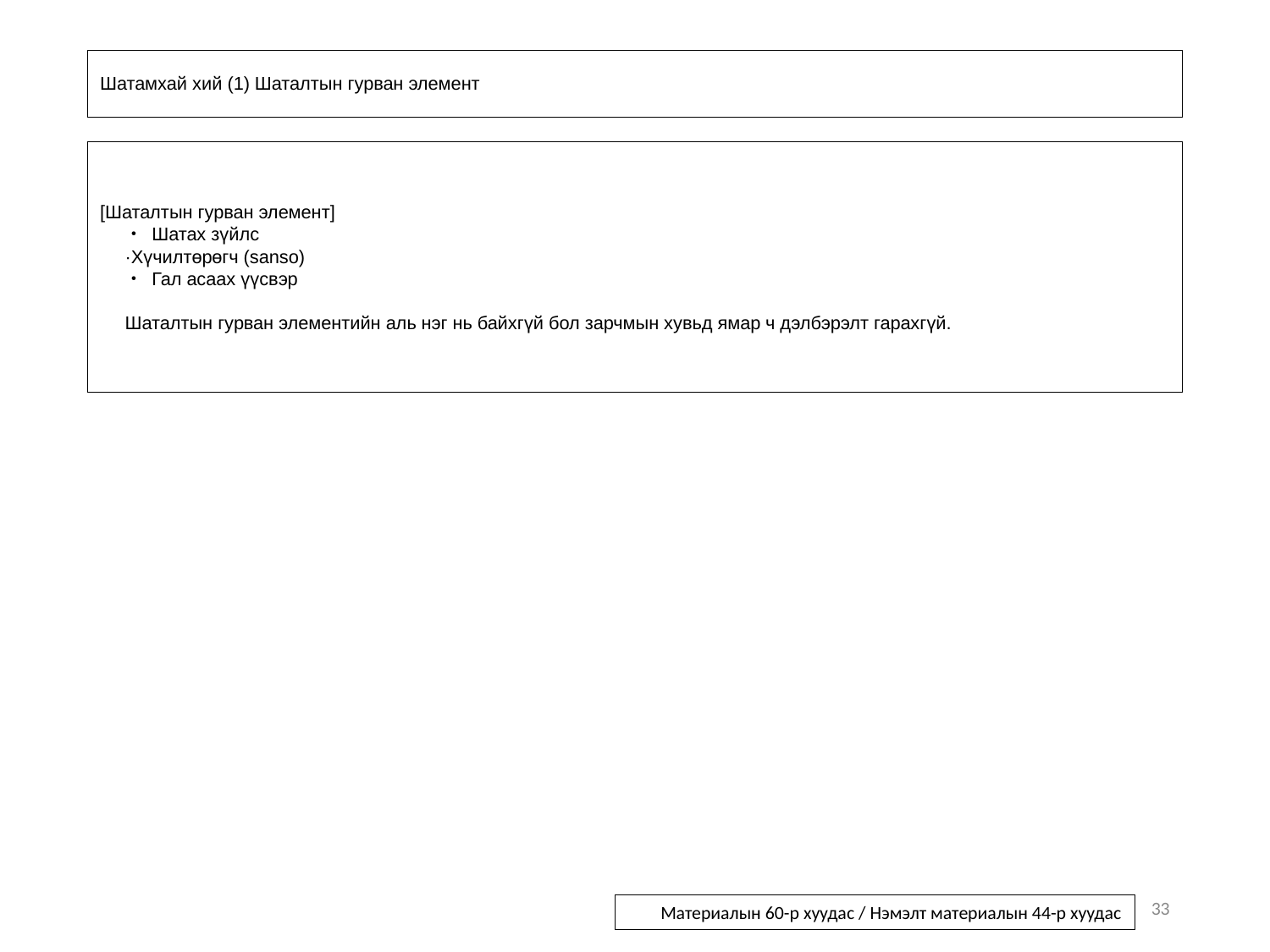

# Шатамхай хий (1) Шаталтын гурван элемент
[Шаталтын гурван элемент]
・ Шатах зүйлс
·Хүчилтөрөгч (sanso)
・ Гал асаах үүсвэр

Шаталтын гурван элементийн аль нэг нь байхгүй бол зарчмын хувьд ямар ч дэлбэрэлт гарахгүй.
33
Материалын 60-р хуудас / Нэмэлт материалын 44-р хуудас